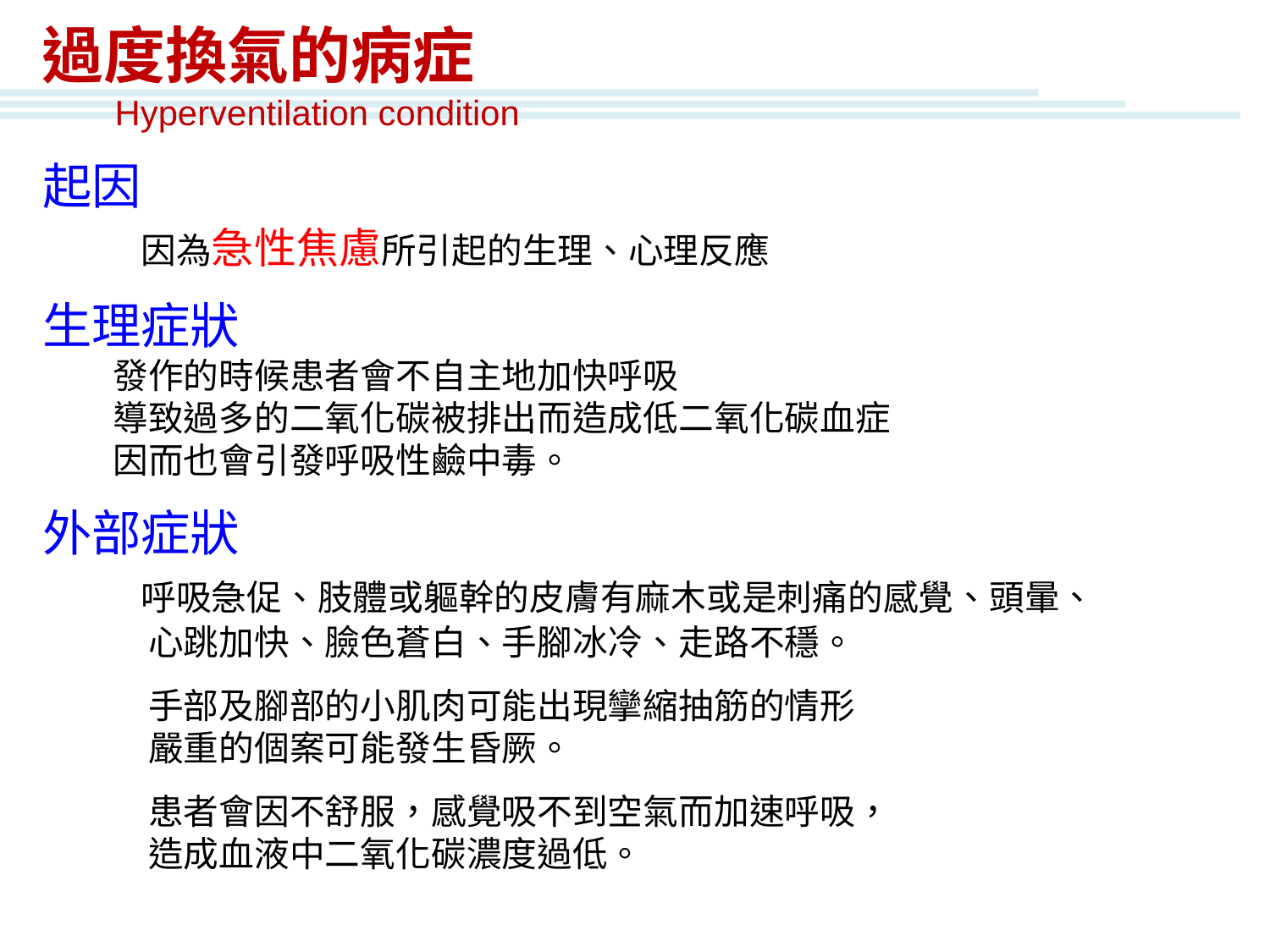

過度換氣的病症
Hyperventilation condition

起因
　　因為急性焦慮所引起的生理、心理反應
生理症狀
　　發作的時候患者會不自主地加快呼吸
　　導致過多的二氧化碳被排出而造成低二氧化碳血症
　　因而也會引發呼吸性鹼中毒。
外部症狀
　　呼吸急促、肢體或軀幹的皮膚有麻木或是刺痛的感覺、頭暈、
　　　心跳加快、臉色蒼白、手腳冰冷、走路不穩。
　　　手部及腳部的小肌肉可能出現攣縮抽筋的情形
　　　嚴重的個案可能發生昏厥。
　　　患者會因不舒服，感覺吸不到空氣而加速呼吸，
　　　造成血液中二氧化碳濃度過低。